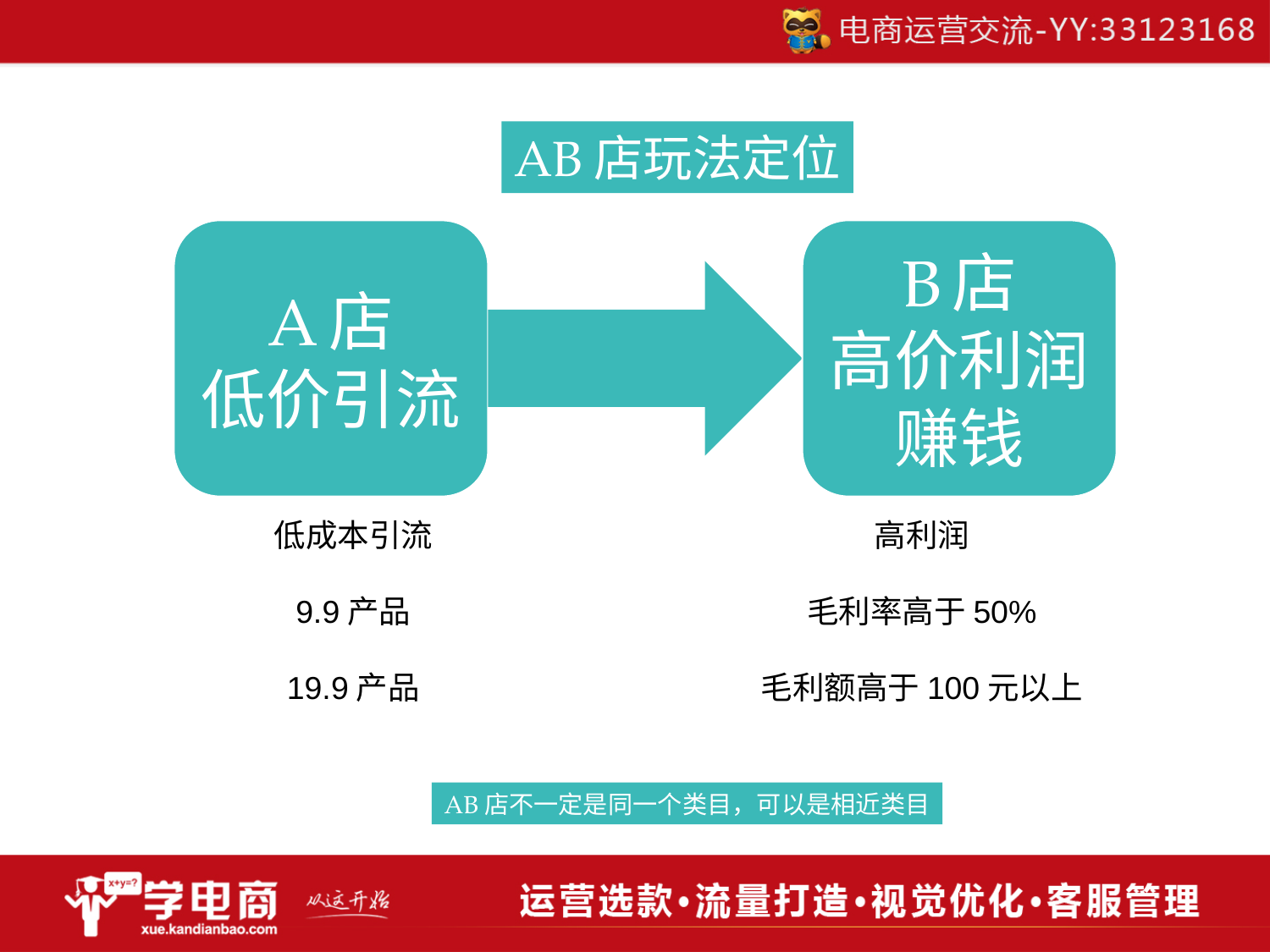

AB店玩法定位
A店
低价引流
B店
高价利润赚钱
低成本引流

9.9产品

19.9产品
高利润

毛利率高于50%

毛利额高于100元以上
AB店不一定是同一个类目，可以是相近类目